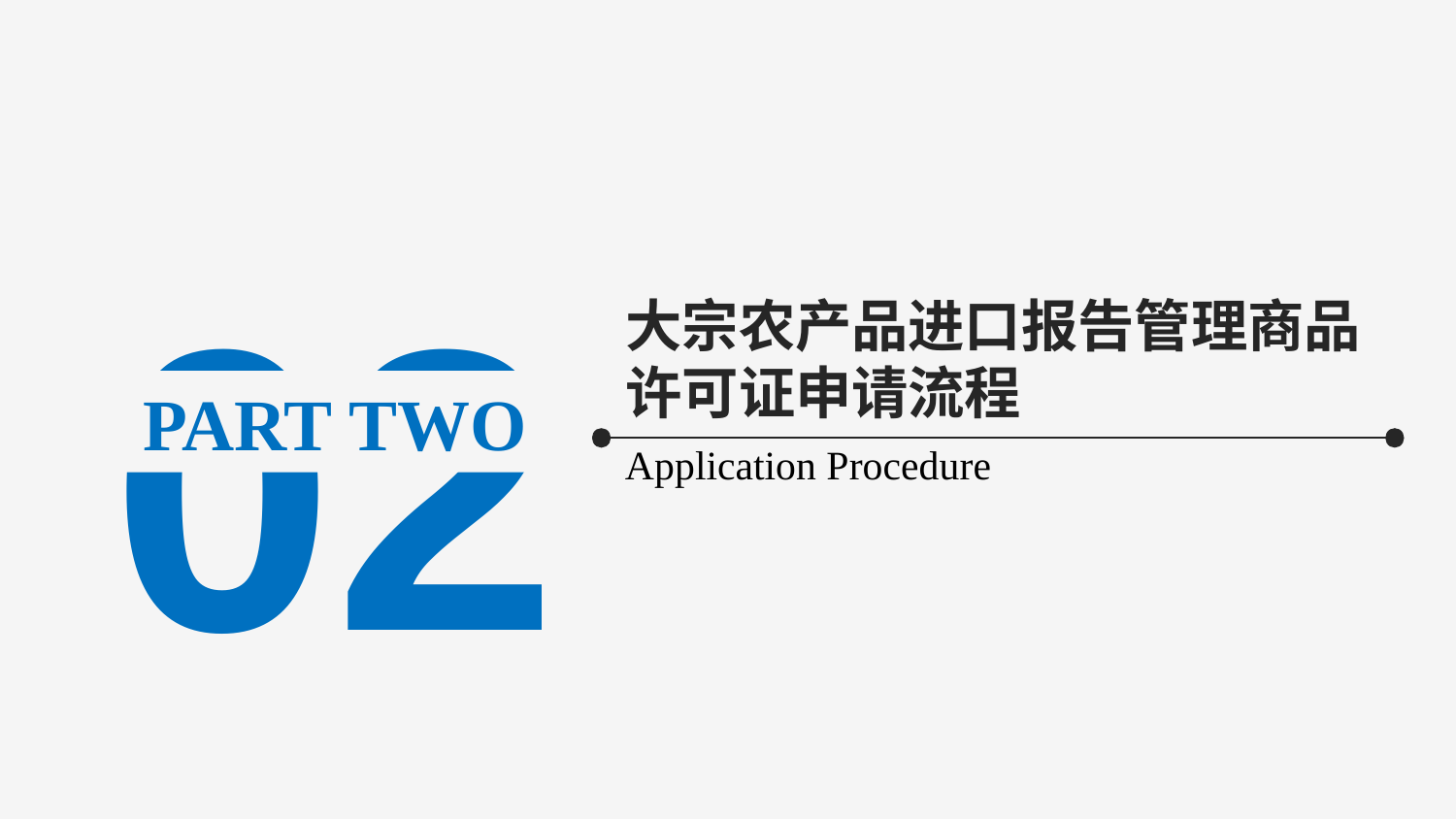

02
大宗农产品进口报告管理商品
许可证申请流程
PART TWO

Application Procedure